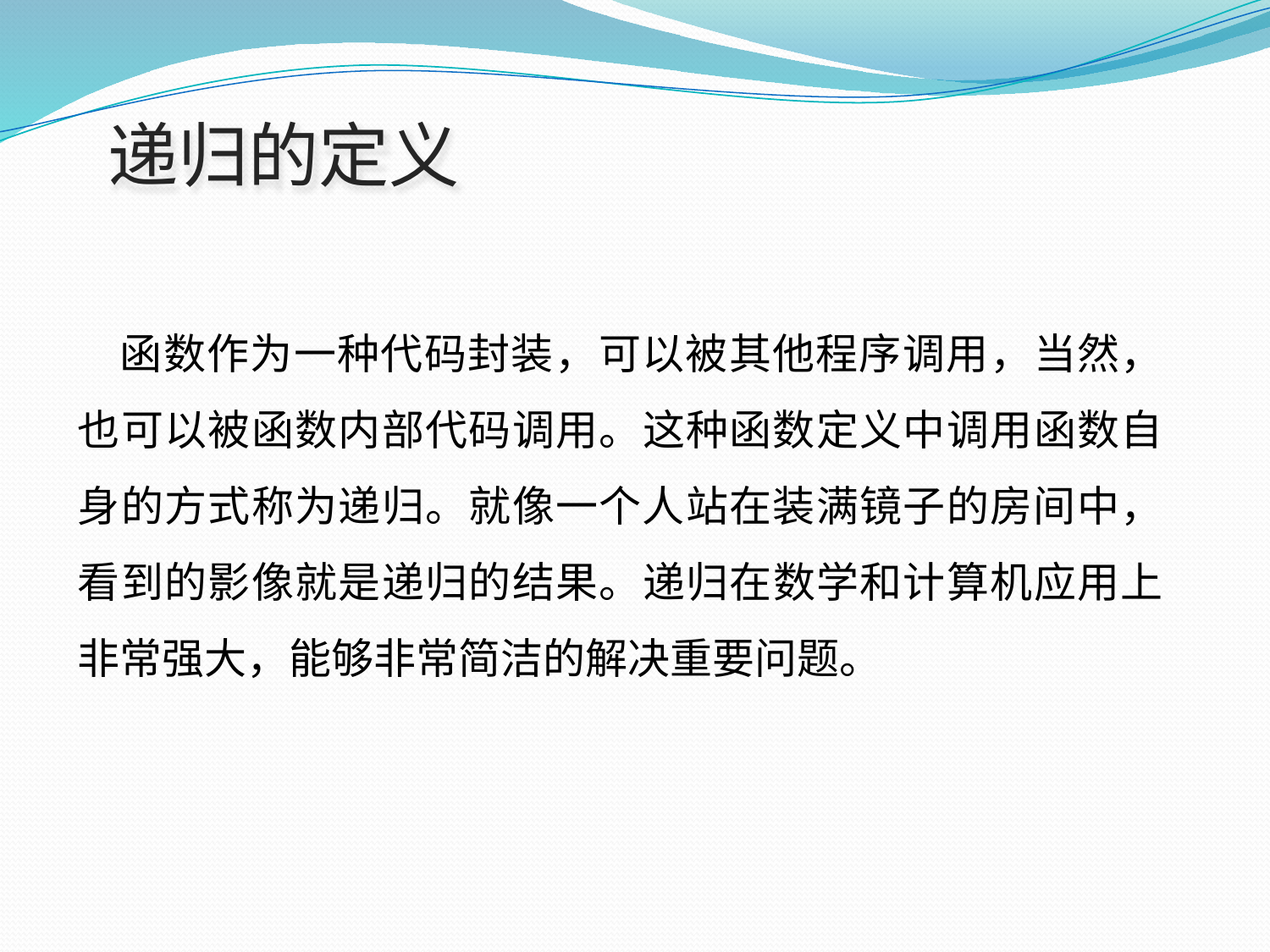

# 递归的定义
函数作为一种代码封装，可以被其他程序调用，当然， 也可以被函数内部代码调用。这种函数定义中调用函数自 身的方式称为递归。就像一个人站在装满镜子的房间中， 看到的影像就是递归的结果。递归在数学和计算机应用上 非常强大，能够非常简洁的解决重要问题。